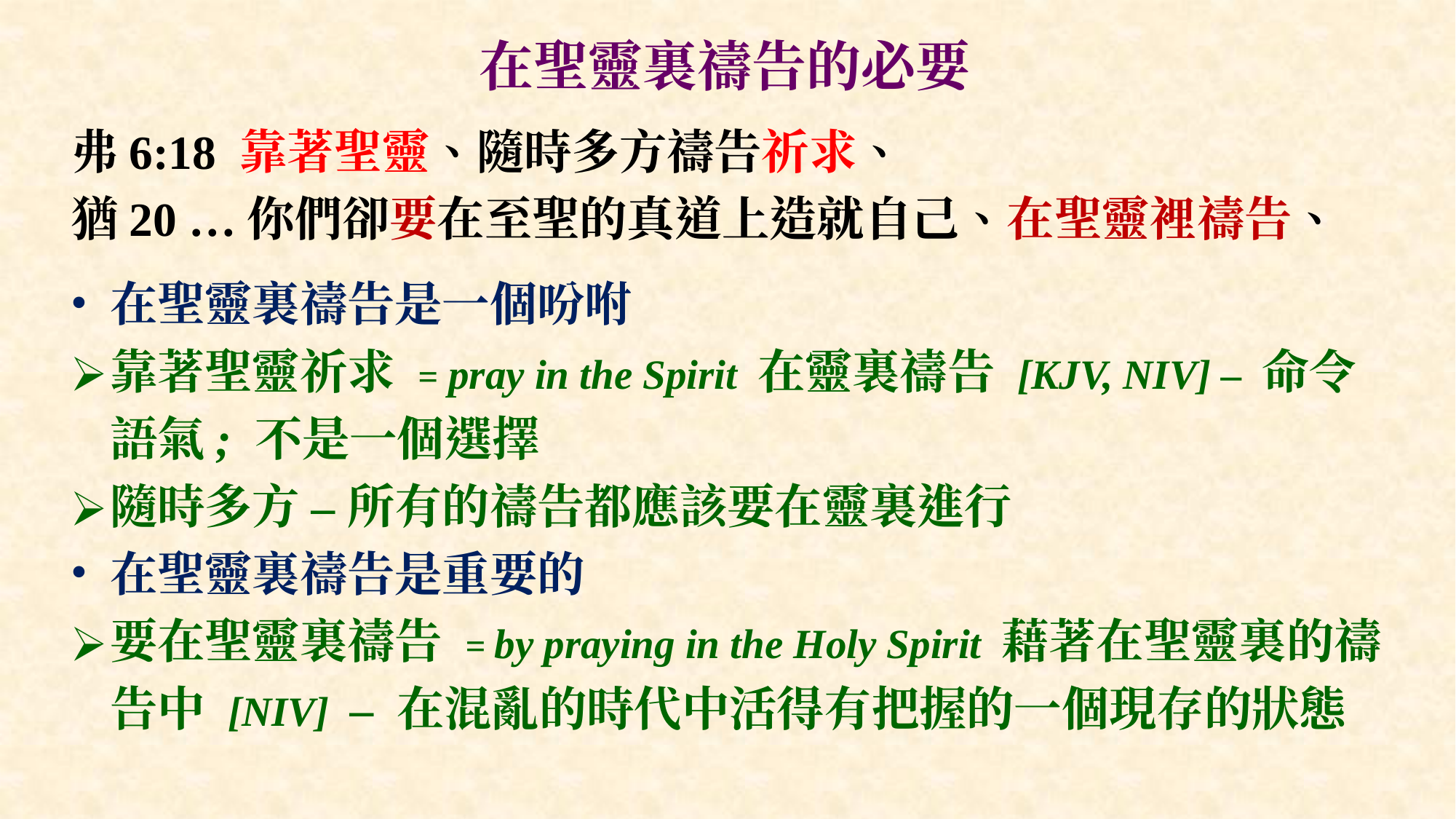

# 在聖靈裏禱告的必要
弗6:18 靠著聖靈、隨時多方禱告祈求、
猶20 …你們卻要在至聖的真道上造就自己、在聖靈裡禱告、
在聖靈裏禱告是一個吩咐
靠著聖靈祈求 = pray in the Spirit 在靈裏禱告 [KJV, NIV] – 命令語氣; 不是一個選擇
隨時多方 – 所有的禱告都應該要在靈裏進行
在聖靈裏禱告是重要的
要在聖靈裏禱告 = by praying in the Holy Spirit 藉著在聖靈裏的禱告中 [NIV]  – 在混亂的時代中活得有把握的一個現存的狀態